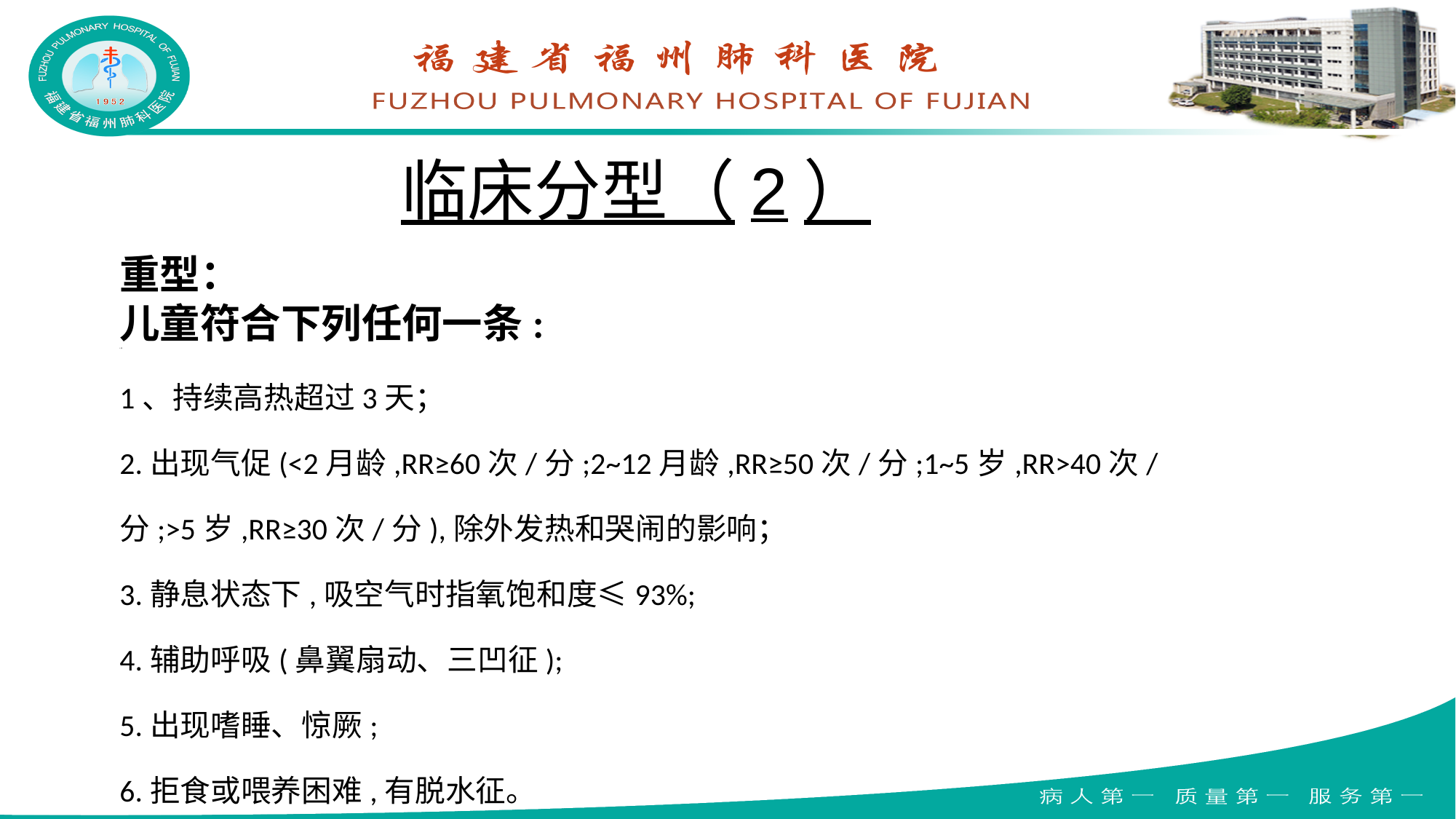

临床分型（2）
重型：
儿童符合下列任何一条:
1.持
1、持续高热超过3天；
2.出现气促(<2月龄,RR≥60次/分;2~12月龄,RR≥50次/分;1~5岁,RR>40次/分;>5岁,RR≥30次/分),除外发热和哭闹的影响；
3.静息状态下,吸空气时指氧饱和度≤93%;
4.辅助呼吸(鼻翼扇动、三凹征);
5.出现嗜睡、惊厥;
6.拒食或喂养困难,有脱水征。